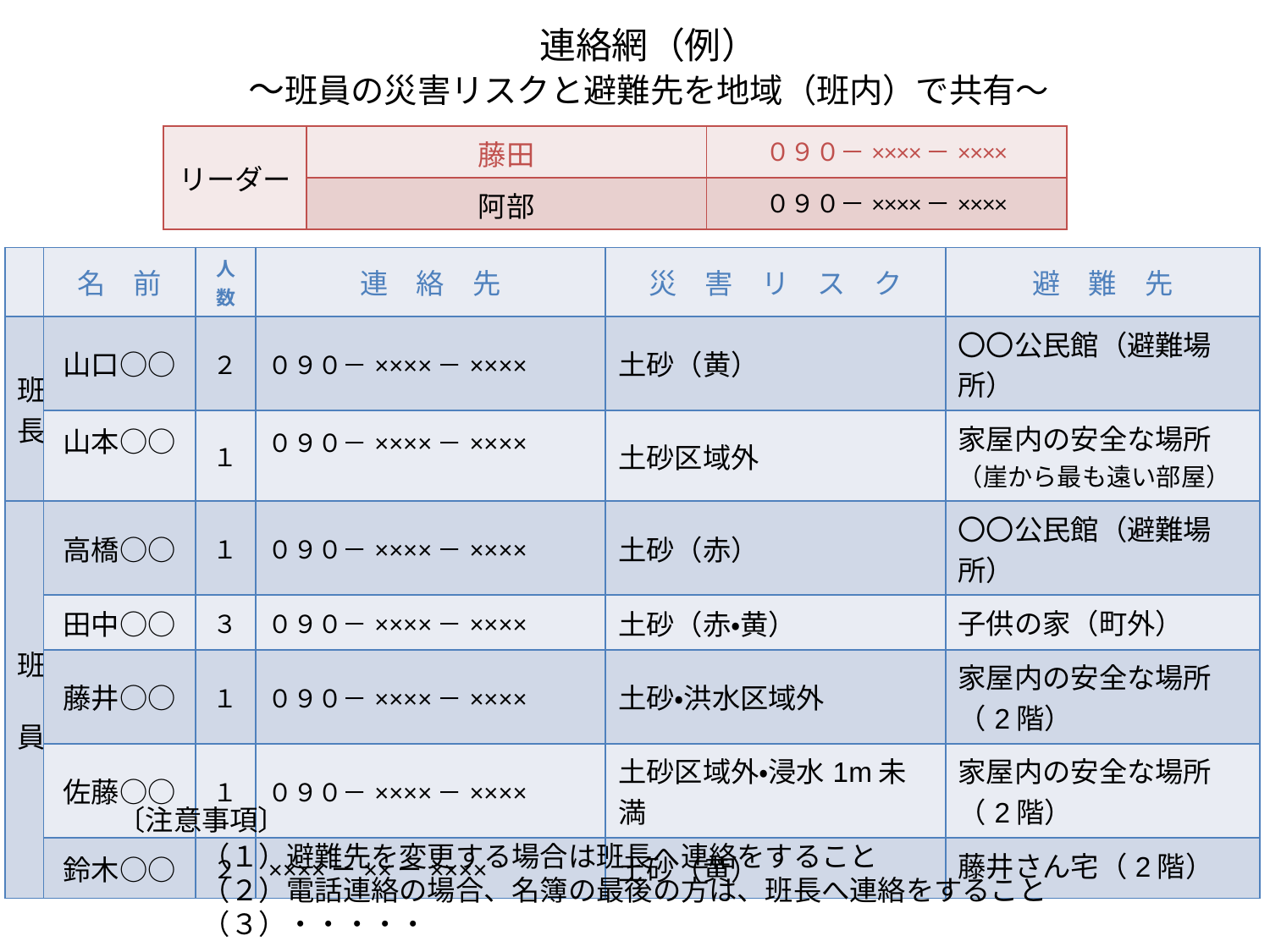

# 連絡網（例） ～班員の災害リスクと避難先を地域（班内）で共有～
| リーダー | 藤田 | ０９０－××××－×××× |
| --- | --- | --- |
|  | 阿部 | ０９０－××××－×××× |
|  | 名　前 | 人数 | 連　絡　先 | 災　害　リ　ス　ク | 避　難　先 |
| --- | --- | --- | --- | --- | --- |
| 班 長 | 山口○○ | ２ | ０９０－××××－×××× | 土砂（黄） | 〇〇公民館（避難場所） |
|  | 山本○○ | １ | ０９０－××××－×××× | 土砂区域外 | 家屋内の安全な場所 （崖から最も遠い部屋） |
| 班 員 | 高橋○○ | １ | ０９０－××××－×××× | 土砂（赤） | 〇〇公民館（避難場所） |
|  | 田中○○ | ３ | ０９０－××××－×××× | 土砂（赤・黄） | 子供の家（町外） |
|  | 藤井○○ | １ | ０９０－××××－×××× | 土砂・洪水区域外 | 家屋内の安全な場所 （2階） |
|  | 佐藤○○ | １ | ０９０－××××－×××× | 土砂区域外・浸水1m未満 | 家屋内の安全な場所 （2階） |
|  | 鈴木○○ | ２ | ××××ー××ー×××× | 土砂（黄） | 藤井さん宅（2階） |
〔注意事項〕
（１）避難先を変更する場合は班長へ連絡をすること
（２）電話連絡の場合、名簿の最後の方は、班長へ連絡をすること
（３）・・・・・